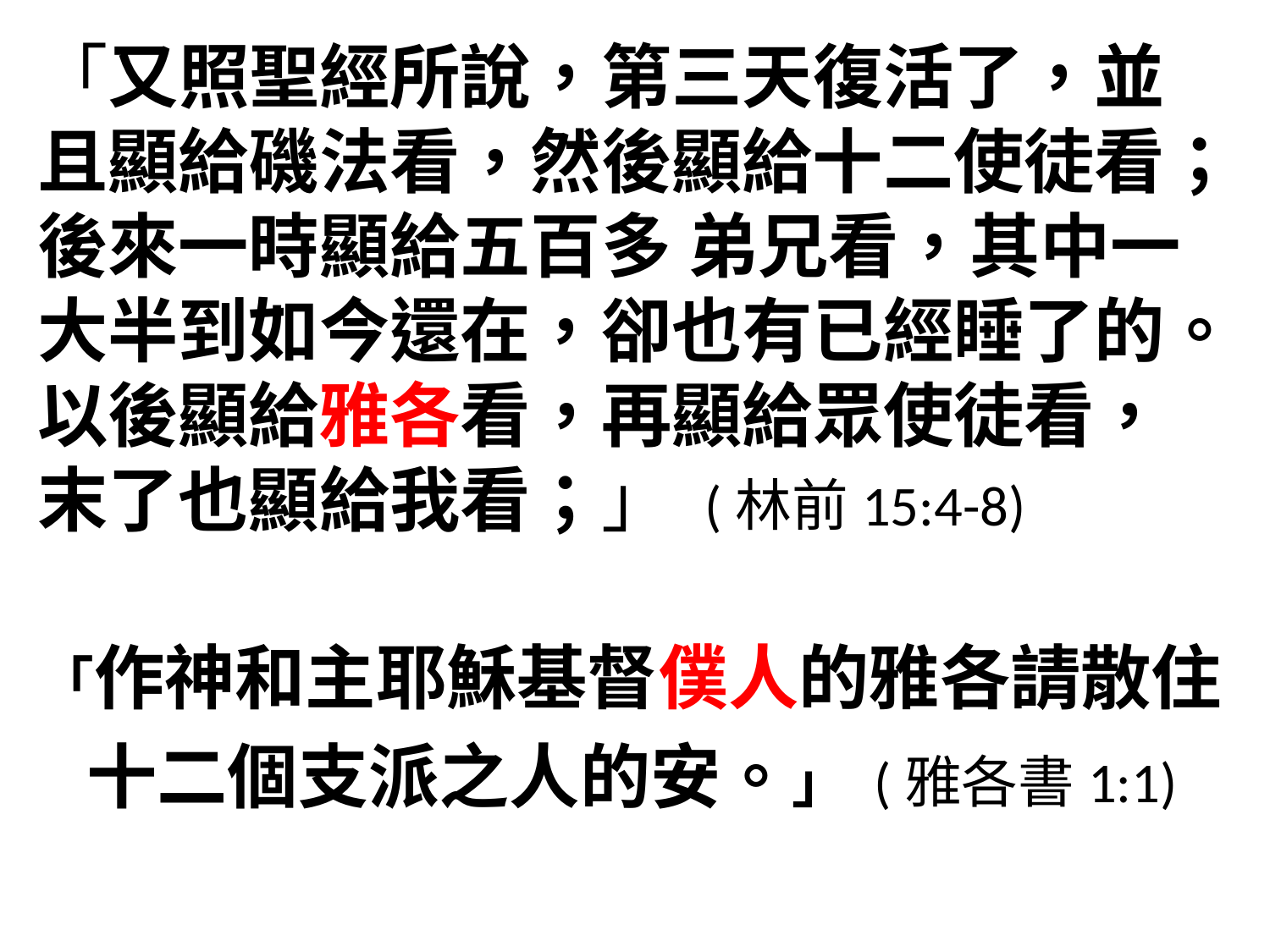

「又照聖經所說，第三天復活了，並且顯給磯法看，然後顯給十二使徒看；後來一時顯給五百多 弟兄看，其中一大半到如今還在，卻也有已經睡了的。以後顯給雅各看，再顯給眾使徒看，末了也顯給我看；」 (林前15:4-8)

「作神和主耶穌基督僕人的雅各請散住
  十二個支派之人的安。」 (雅各書1:1)